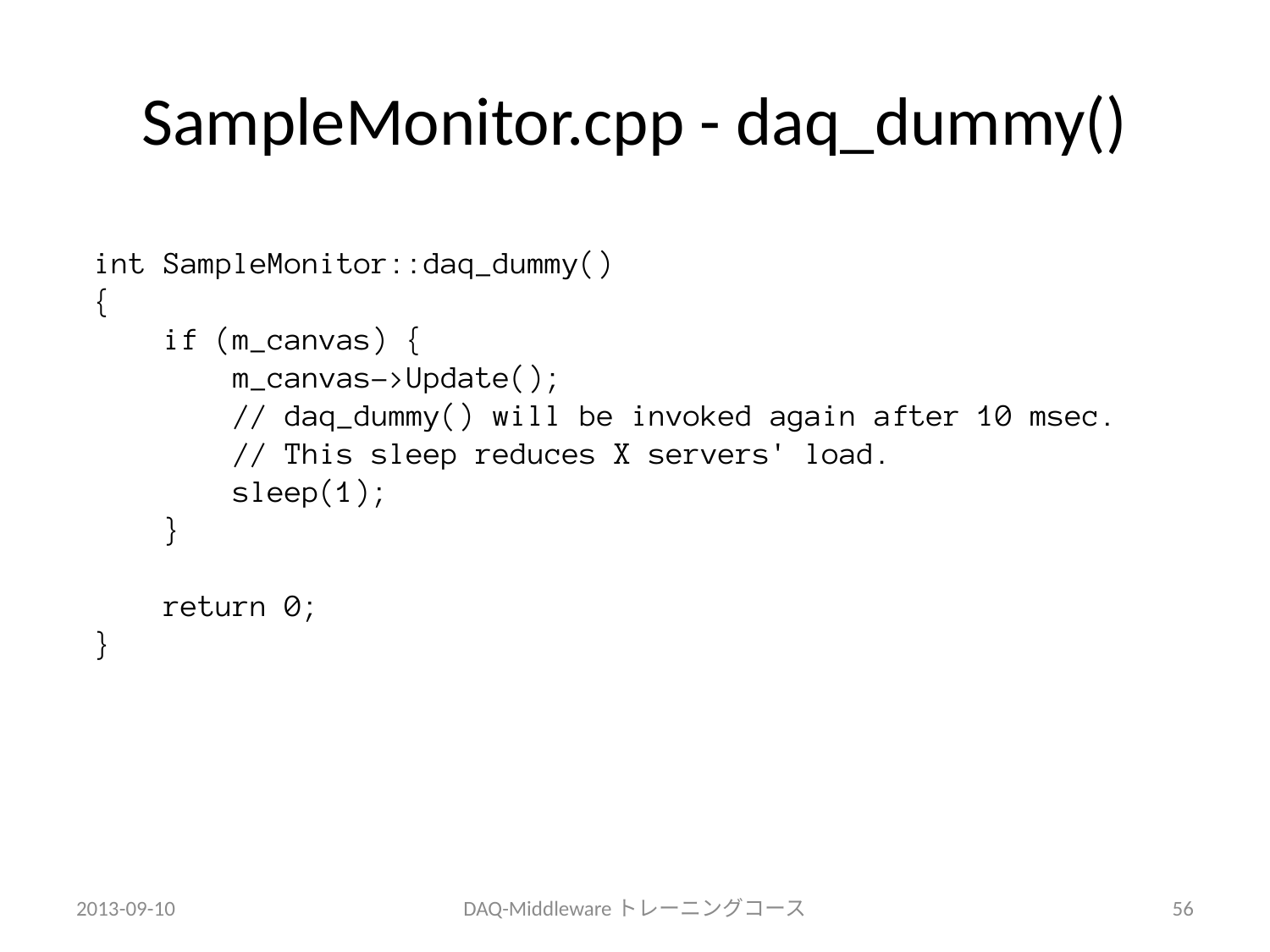

# SampleMonitor.cpp - daq_dummy()
int SampleMonitor::daq_dummy()
{
    if (m_canvas) {
        m_canvas->Update();
        // daq_dummy() will be invoked again after 10 msec.
        // This sleep reduces X servers' load.
        sleep(1);
    }

    return 0;
}

2013-09-10
DAQ-Middlewareトレーニングコース
56